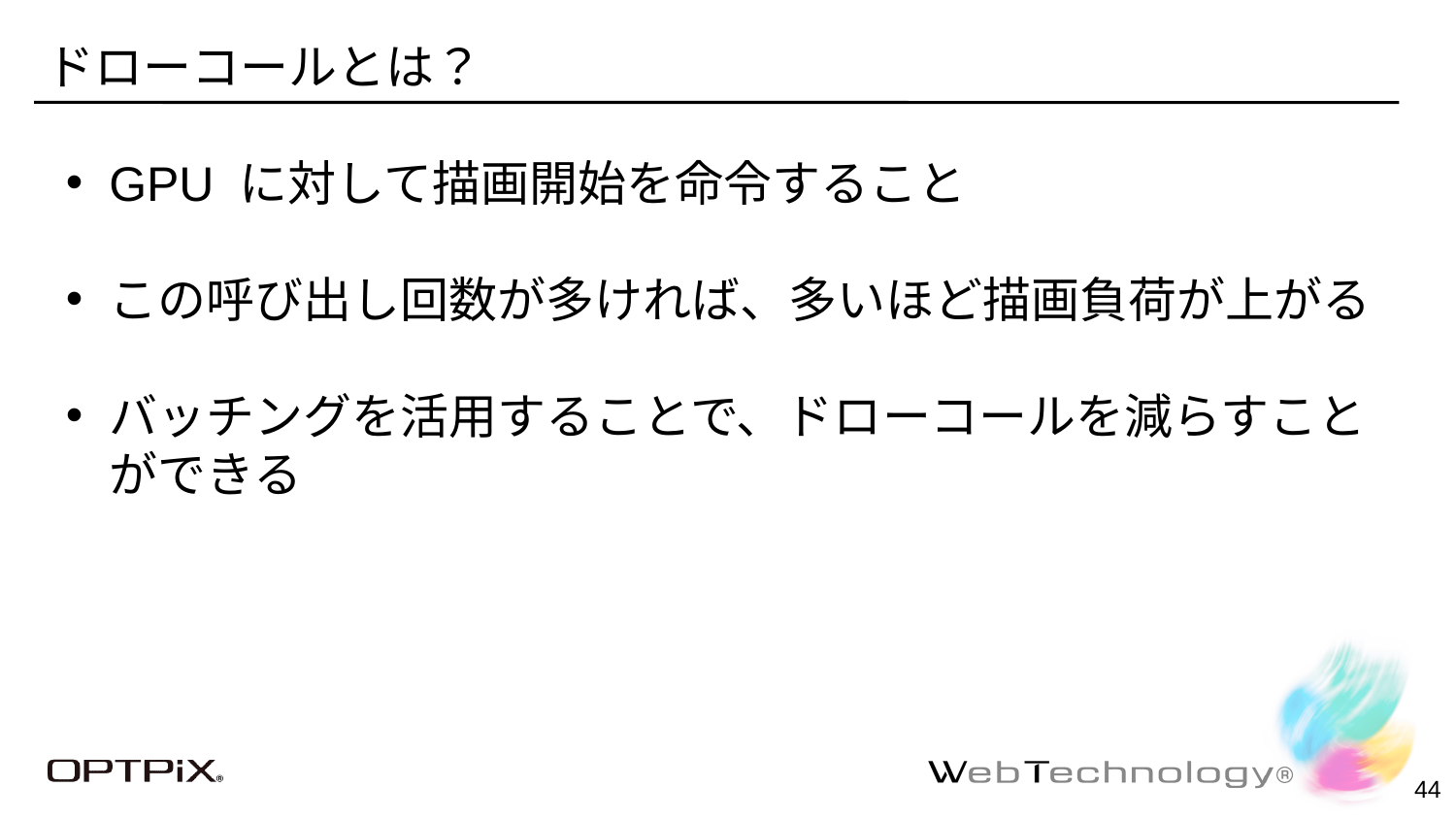

# ドローコールとは？
GPU に対して描画開始を命令すること

この呼び出し回数が多ければ、多いほど描画負荷が上がる

バッチングを活用することで、ドローコールを減らすことができる
44